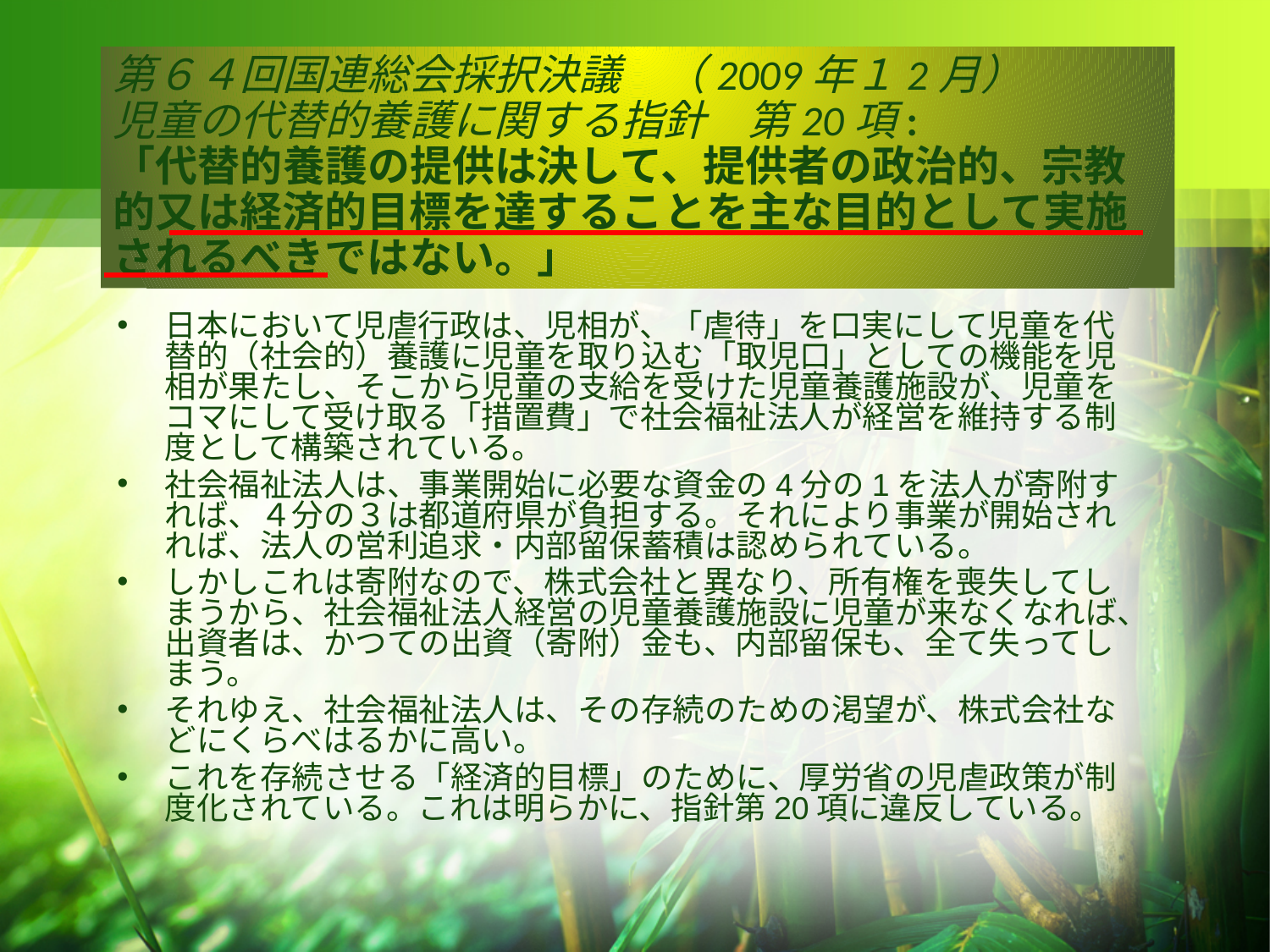

第６４回国連総会採択決議　（2009年１2月）
児童の代替的養護に関する指針　第20項:
「代替的養護の提供は決して、提供者の政治的、宗教的又は経済的目標を達することを主な目的として実施されるべきではない。」

日本において児虐行政は、児相が、「虐待」を口実にして児童を代替的（社会的）養護に児童を取り込む「取児口」としての機能を児相が果たし、そこから児童の支給を受けた児童養護施設が、児童をコマにして受け取る「措置費」で社会福祉法人が経営を維持する制度として構築されている。
社会福祉法人は、事業開始に必要な資金の4分の1を法人が寄附すれば、４分の３は都道府県が負担する。それにより事業が開始されれば、法人の営利追求・内部留保蓄積は認められている。
しかしこれは寄附なので、株式会社と異なり、所有権を喪失してしまうから、社会福祉法人経営の児童養護施設に児童が来なくなれば、出資者は、かつての出資（寄附）金も、内部留保も、全て失ってしまう。
それゆえ、社会福祉法人は、その存続のための渇望が、株式会社などにくらべはるかに高い。
これを存続させる「経済的目標」のために、厚労省の児虐政策が制度化されている。これは明らかに、指針第20項に違反している。